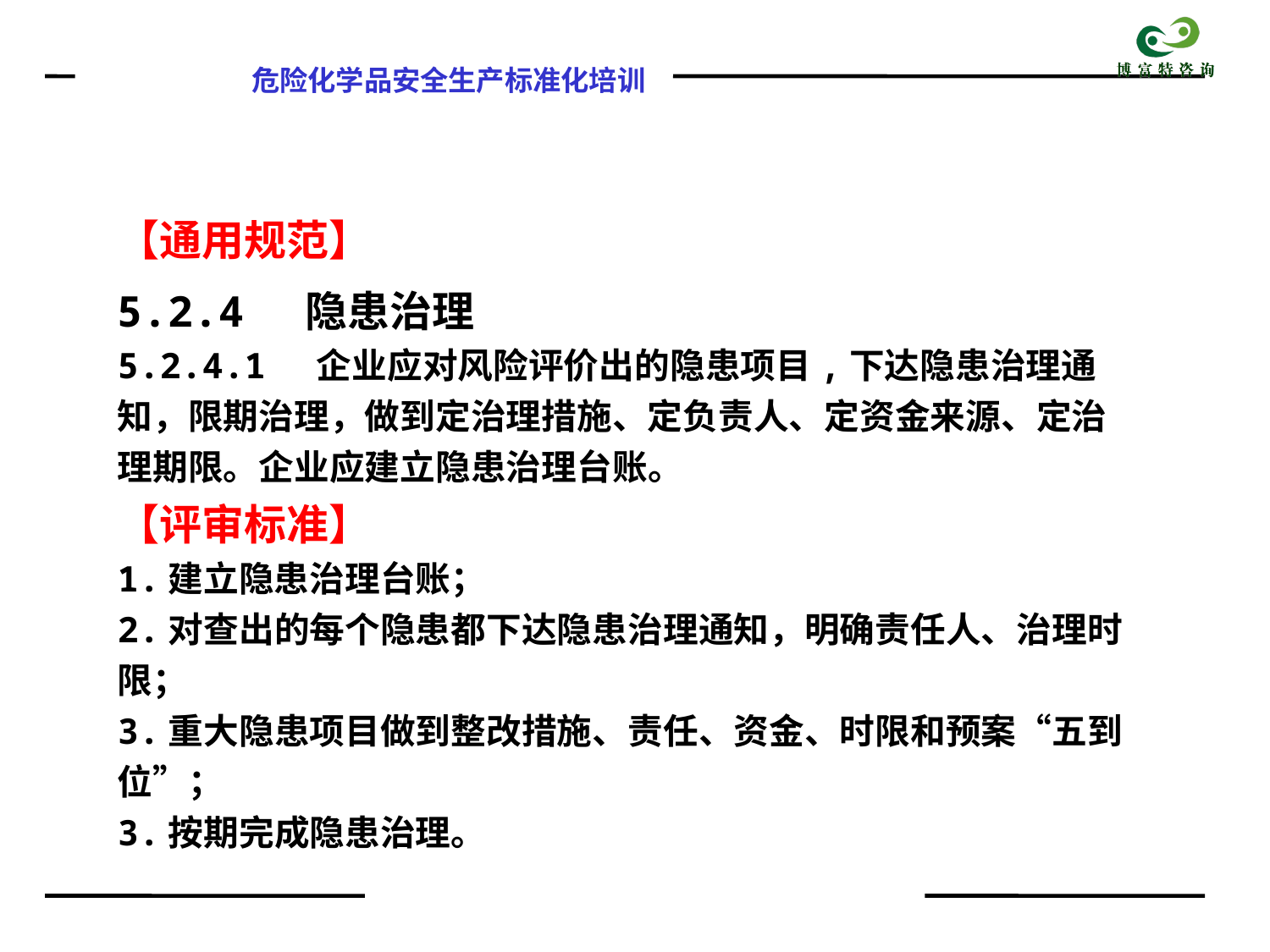

【通用规范】
5.2.4  隐患治理
5.2.4.1  企业应对风险评价出的隐患项目,下达隐患治理通知，限期治理，做到定治理措施、定负责人、定资金来源、定治理期限。企业应建立隐患治理台账。
【评审标准】
1.建立隐患治理台账；
2.对查出的每个隐患都下达隐患治理通知，明确责任人、治理时限；
3.重大隐患项目做到整改措施、责任、资金、时限和预案“五到位”；
3.按期完成隐患治理。